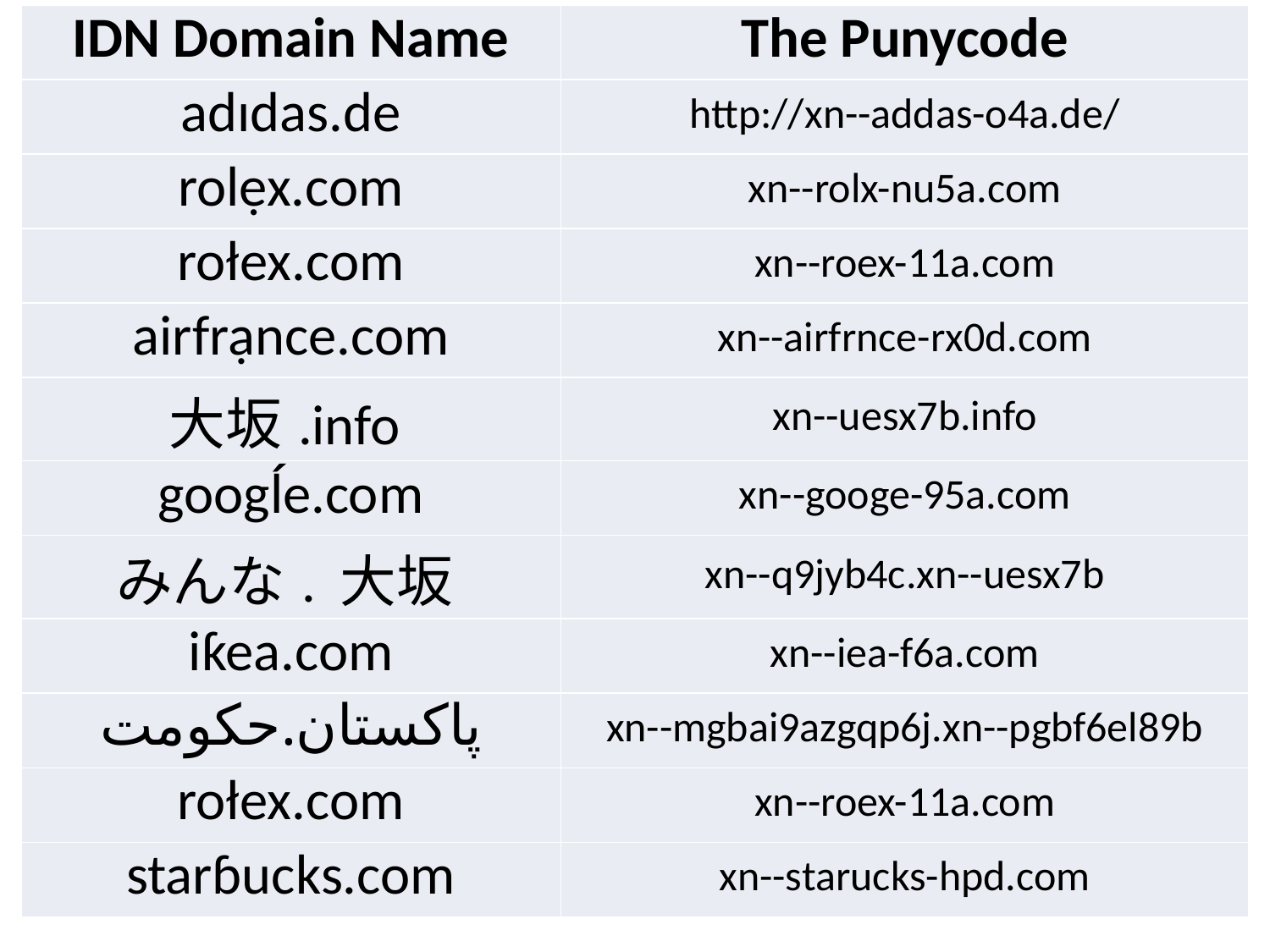

| IDN Domain Name | The Punycode |
| --- | --- |
| adıdas.de | http://xn--addas-o4a.de/ |
| rolẹx.com | xn--rolx-nu5a.com |
| rołex.com | xn--roex-11a.com |
| airfrạnce.com | xn--airfrnce-rx0d.com |
| 大坂.info | xn--uesx7b.info |
| googĺe.com | xn--googe-95a.com |
| みんな. 大坂 | xn--q9jyb4c.xn--uesx7b |
| iƙea.com | xn--iea-f6a.com |
| پاکستان.حکومت | xn--mgbai9azgqp6j.xn--pgbf6el89b |
| rołex.com | xn--roex-11a.com |
| starɓucks.com | xn--starucks-hpd.com |